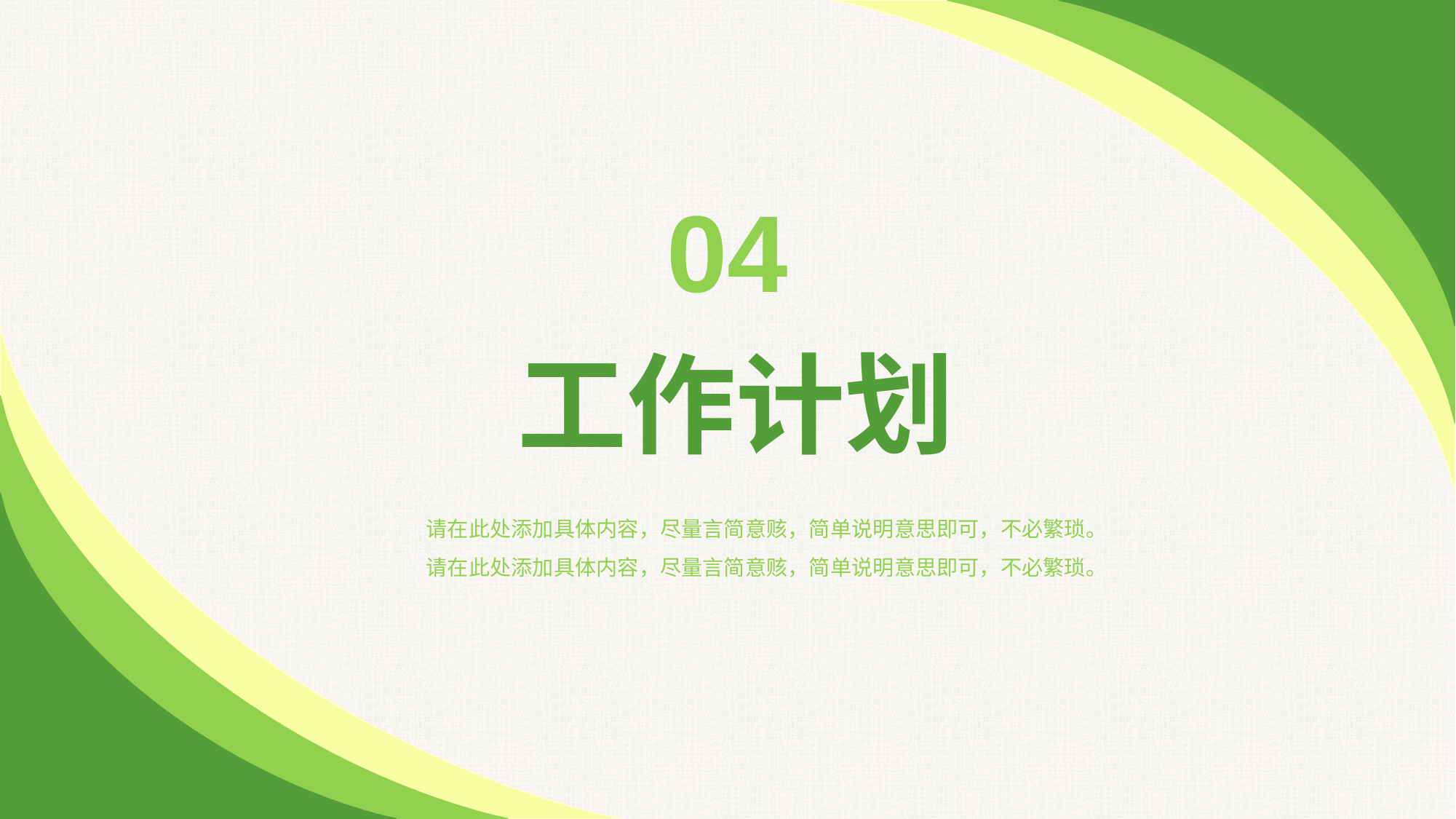

04

工作计划
请在此处添加具体内容，尽量言简意赅，简单说明意思即可，不必繁琐。请在此处添加具体内容，尽量言简意赅，简单说明意思即可，不必繁琐。